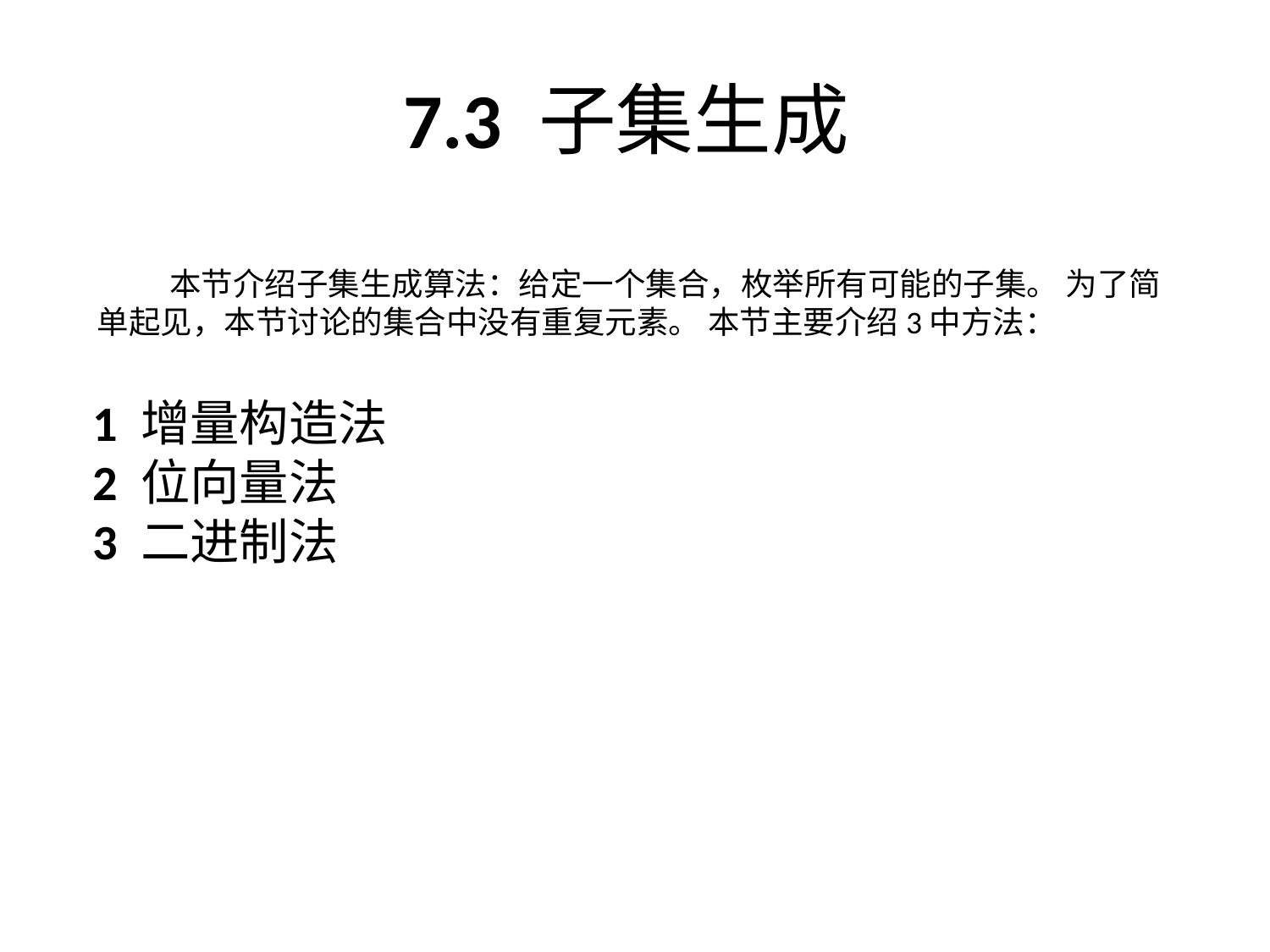

# 7.3 子集生成
         本节介绍子集生成算法：给定一个集合，枚举所有可能的子集。 为了简单起见，本节讨论的集合中没有重复元素。 本节主要介绍3中方法：
1 增量构造法
2 位向量法
3 二进制法